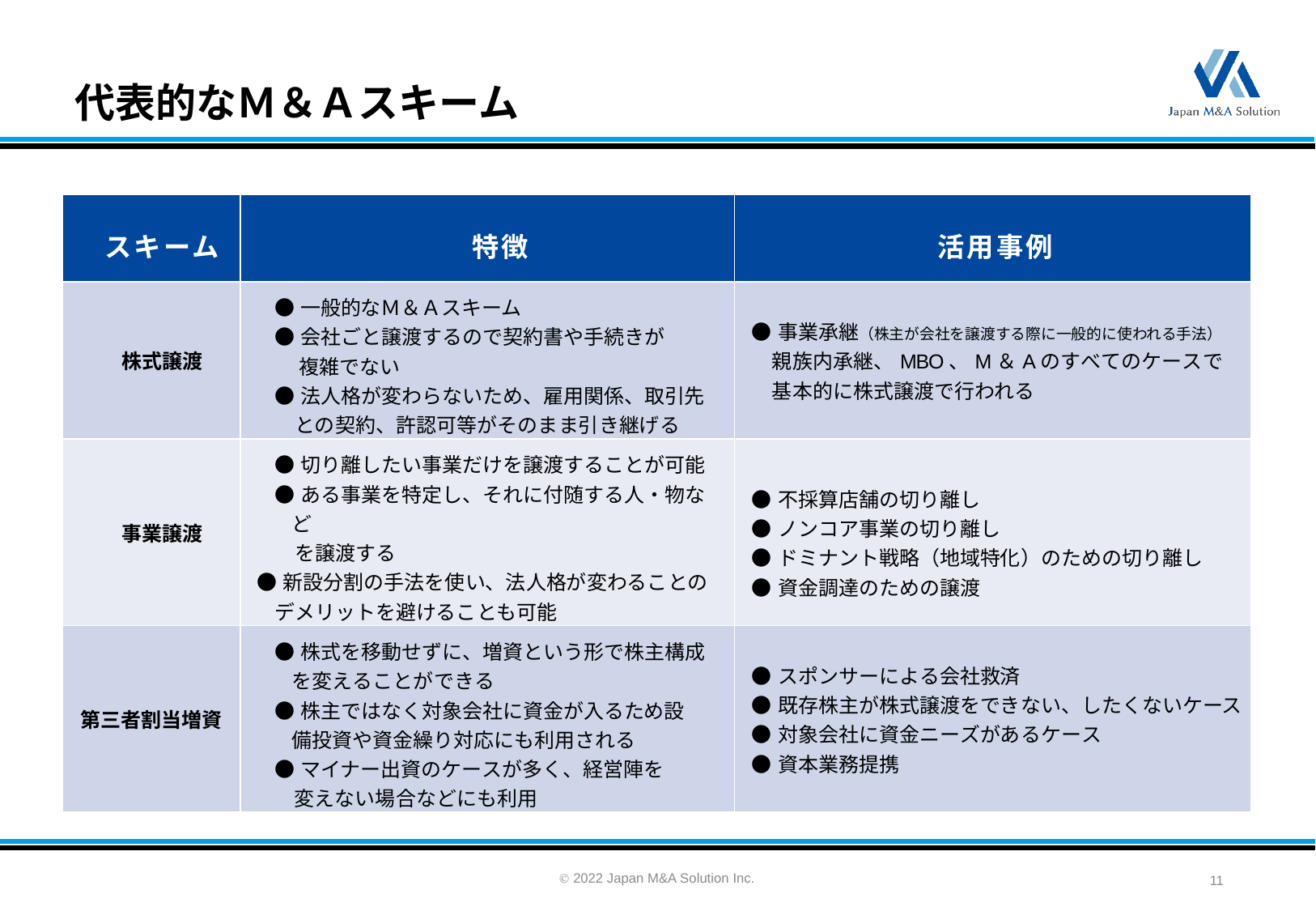

代表的なＭ＆Ａスキーム
| スキーム | 特徴 | 活用事例 |
| --- | --- | --- |
| 株式譲渡 | ●一般的なＭ＆Ａスキーム ●会社ごと譲渡するので契約書や手続きが 　 複雑でない ●法人格が変わらないため、雇用関係、取引先 　との契約、許認可等がそのまま引き継げる | ●事業承継（株主が会社を譲渡する際に一般的に使われる手法） 　親族内承継、MBO、M＆Aのすべてのケースで 　基本的に株式譲渡で行われる |
| 事業譲渡 | ●切り離したい事業だけを譲渡することが可能 ●ある事業を特定し、それに付随する人・物など 　を譲渡する ●新設分割の手法を使い、法人格が変わることの デメリットを避けることも可能 | ●不採算店舗の切り離し ●ノンコア事業の切り離し ●ドミナント戦略（地域特化）のための切り離し ●資金調達のための譲渡 |
| 第三者割当増資 | ●株式を移動せずに、増資という形で株主構成を変えることができる ●株主ではなく対象会社に資金が入るため設備投資や資金繰り対応にも利用される ●マイナー出資のケースが多く、経営陣を 　変えない場合などにも利用 | ●スポンサーによる会社救済 ●既存株主が株式譲渡をできない、したくないケース ●対象会社に資金ニーズがあるケース ●資本業務提携 |
Ⓒ 2022 Japan M&A Solution Inc.
11